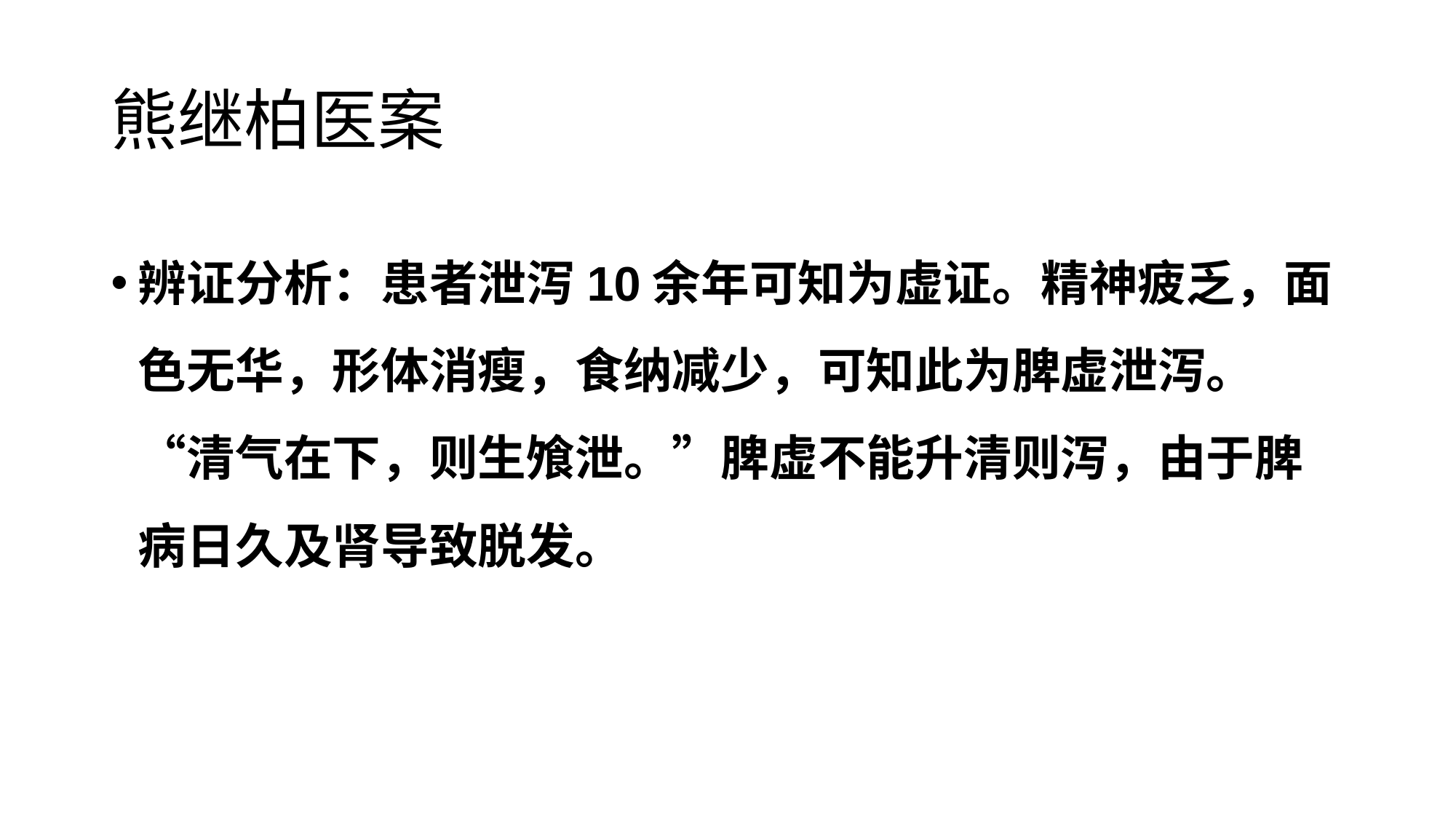

# 熊继柏医案
辨证分析：患者泄泻10余年可知为虚证。精神疲乏，面色无华，形体消瘦，食纳减少，可知此为脾虚泄泻。“清气在下，则生飧泄。”脾虚不能升清则泻，由于脾病日久及肾导致脱发。